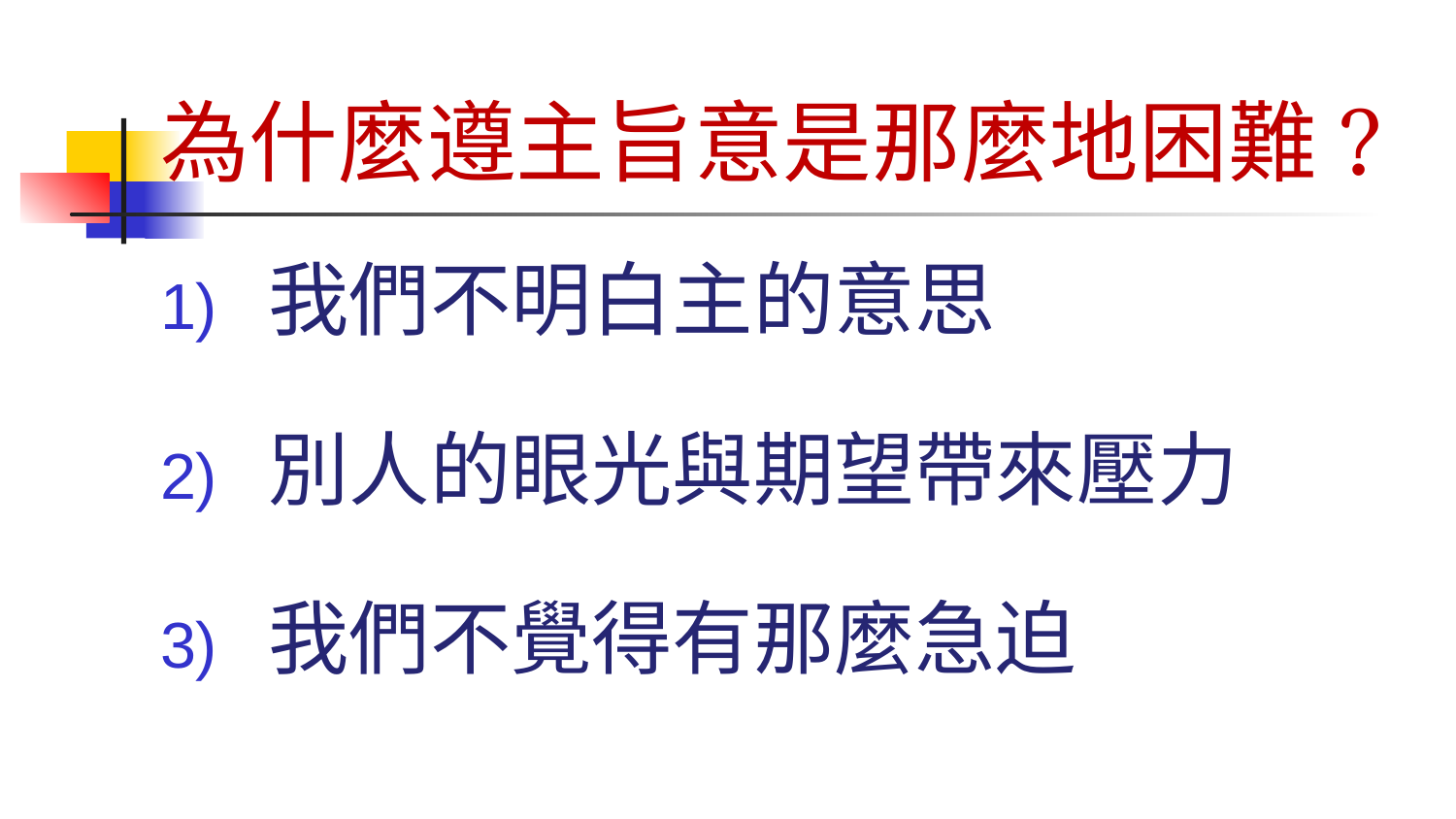

# 為什麼遵主旨意是那麼地困難?
我們不明白主的意思
別人的眼光與期望帶來壓力
我們不覺得有那麼急迫